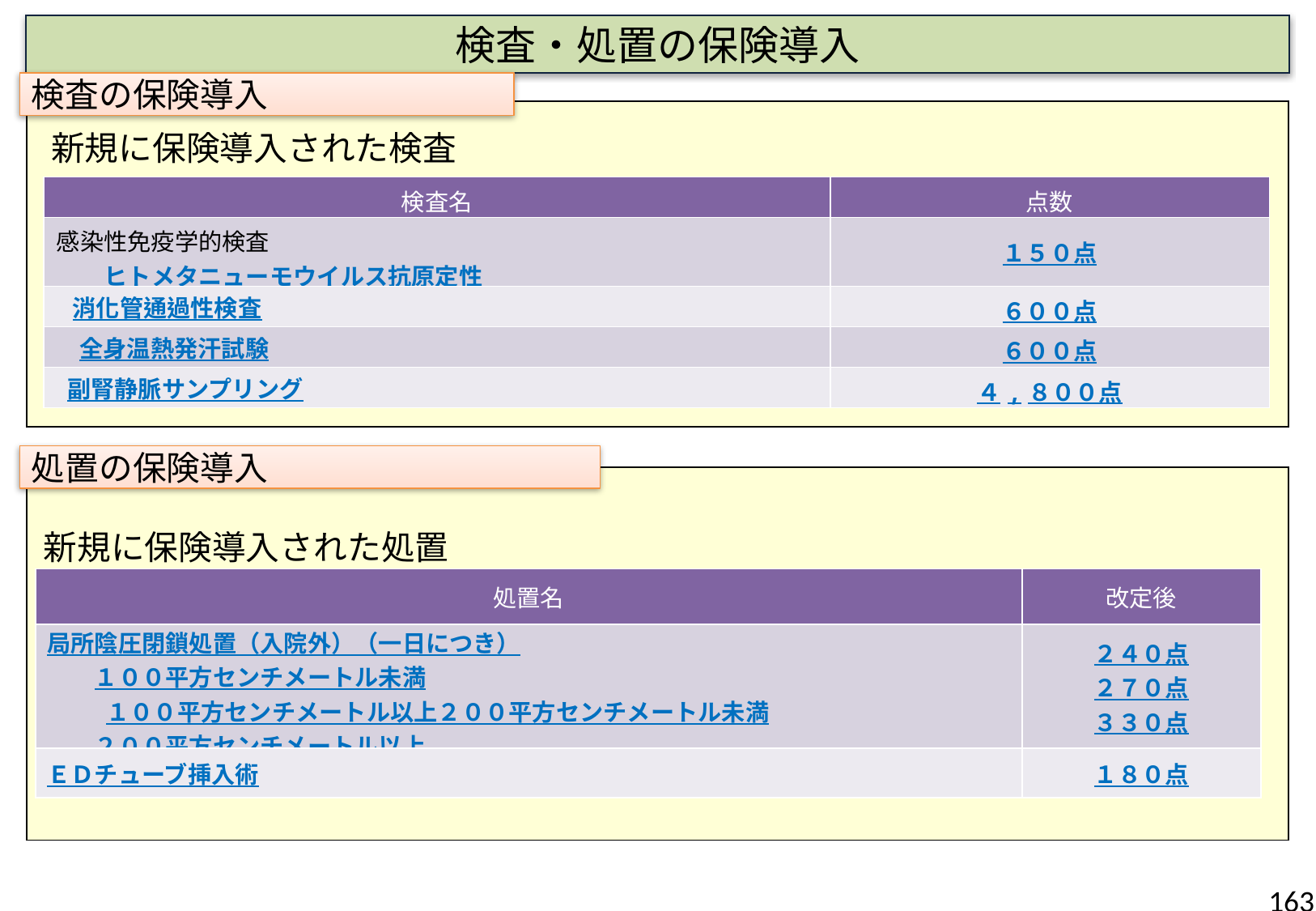

# 検査・処置の保険導入
検査の保険導入

新規に保険導入された検査
| 検査名 | 点数 |
| --- | --- |
| 感染性免疫学的検査　 　　ヒトメタニューモウイルス抗原定性 | １５０点 |
| 消化管通過性検査 | ６００点 |
| 全身温熱発汗試験 | ６００点 |
| 副腎静脈サンプリング | ４,８００点 |
処置の保険導入

新規に保険導入された処置
| 処置名 | 改定後 |
| --- | --- |
| 局所陰圧閉鎖処置（入院外）（一日につき） 　　１００平方センチメートル未満 　　　１００平方センチメートル以上２００平方センチメートル未満 　　２００平方センチメートル以上 | ２４０点 ２７０点 ３３０点 |
| ＥＤチューブ挿入術 | １８０点 |
163